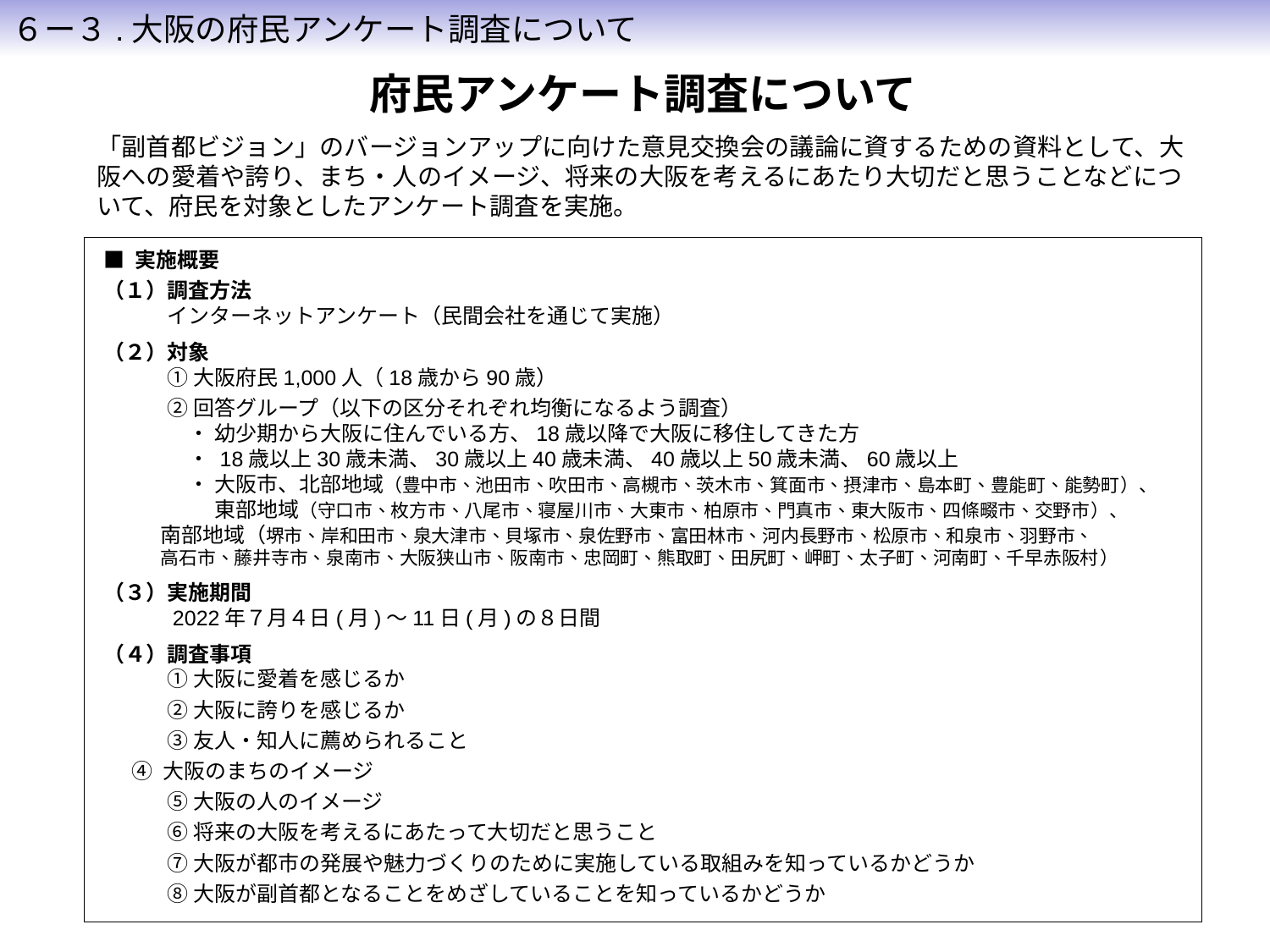

６ー３.大阪の府民アンケート調査について
# 府民アンケート調査について
「副首都ビジョン」のバージョンアップに向けた意見交換会の議論に資するための資料として、大阪への愛着や誇り、まち・人のイメージ、将来の大阪を考えるにあたり大切だと思うことなどについて、府民を対象としたアンケート調査を実施。
■ 実施概要
（１）調査方法
　　　インターネットアンケート（民間会社を通じて実施）
（２）対象
　　　① 大阪府民1,000人（18歳から90歳）
　　　② 回答グループ（以下の区分それぞれ均衡になるよう調査）
　　　　・ 幼少期から大阪に住んでいる方、18歳以降で大阪に移住してきた方
　　　　・ 18歳以上30歳未満、30歳以上40歳未満、40歳以上50歳未満、60歳以上
　　　　・ 大阪市、北部地域（豊中市、池田市、吹田市、高槻市、茨木市、箕面市、摂津市、島本町、豊能町、能勢町）、
　　　　　 東部地域（守口市、枚方市、八尾市、寝屋川市、大東市、柏原市、門真市、東大阪市、四條畷市、交野市）、
           南部地域（堺市、岸和田市、泉大津市、貝塚市、泉佐野市、富田林市、河内長野市、松原市、和泉市、羽野市、
             高石市、藤井寺市、泉南市、大阪狭山市、阪南市、忠岡町、熊取町、田尻町、岬町、太子町、河南町、千早赤阪村）
（３）実施期間
　　　2022年７月４日(月)～11日(月)の８日間
（４）調査事項
　　　① 大阪に愛着を感じるか
　　　② 大阪に誇りを感じるか
　　　③ 友人・知人に薦められること
      ④ 大阪のまちのイメージ
　　　⑤ 大阪の人のイメージ
　　　⑥ 将来の大阪を考えるにあたって大切だと思うこと
　　　⑦ 大阪が都市の発展や魅力づくりのために実施している取組みを知っているかどうか
　　　⑧ 大阪が副首都となることをめざしていることを知っているかどうか